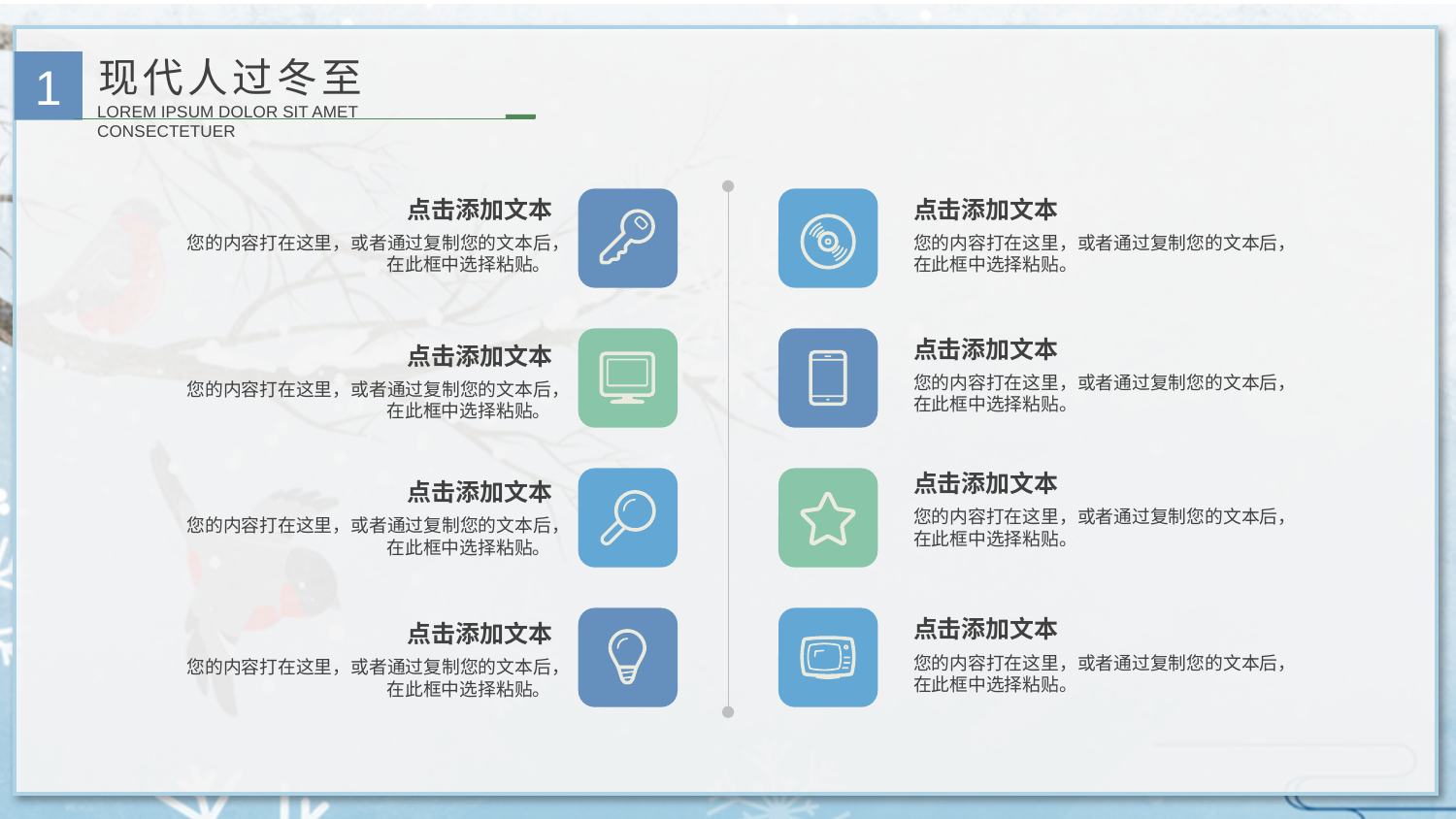

现代人过冬至
1
LOREM IPSUM DOLOR SIT AMET CONSECTETUER

点击添加文本
点击添加文本

您的内容打在这里，或者通过复制您的文本后，在此框中选择粘贴。
您的内容打在这里，或者通过复制您的文本后，在此框中选择粘贴。
点击添加文本

点击添加文本
您的内容打在这里，或者通过复制您的文本后，在此框中选择粘贴。
您的内容打在这里，或者通过复制您的文本后，在此框中选择粘贴。
点击添加文本

点击添加文本
您的内容打在这里，或者通过复制您的文本后，在此框中选择粘贴。
您的内容打在这里，或者通过复制您的文本后，在此框中选择粘贴。
点击添加文本

点击添加文本
您的内容打在这里，或者通过复制您的文本后，在此框中选择粘贴。
您的内容打在这里，或者通过复制您的文本后，在此框中选择粘贴。